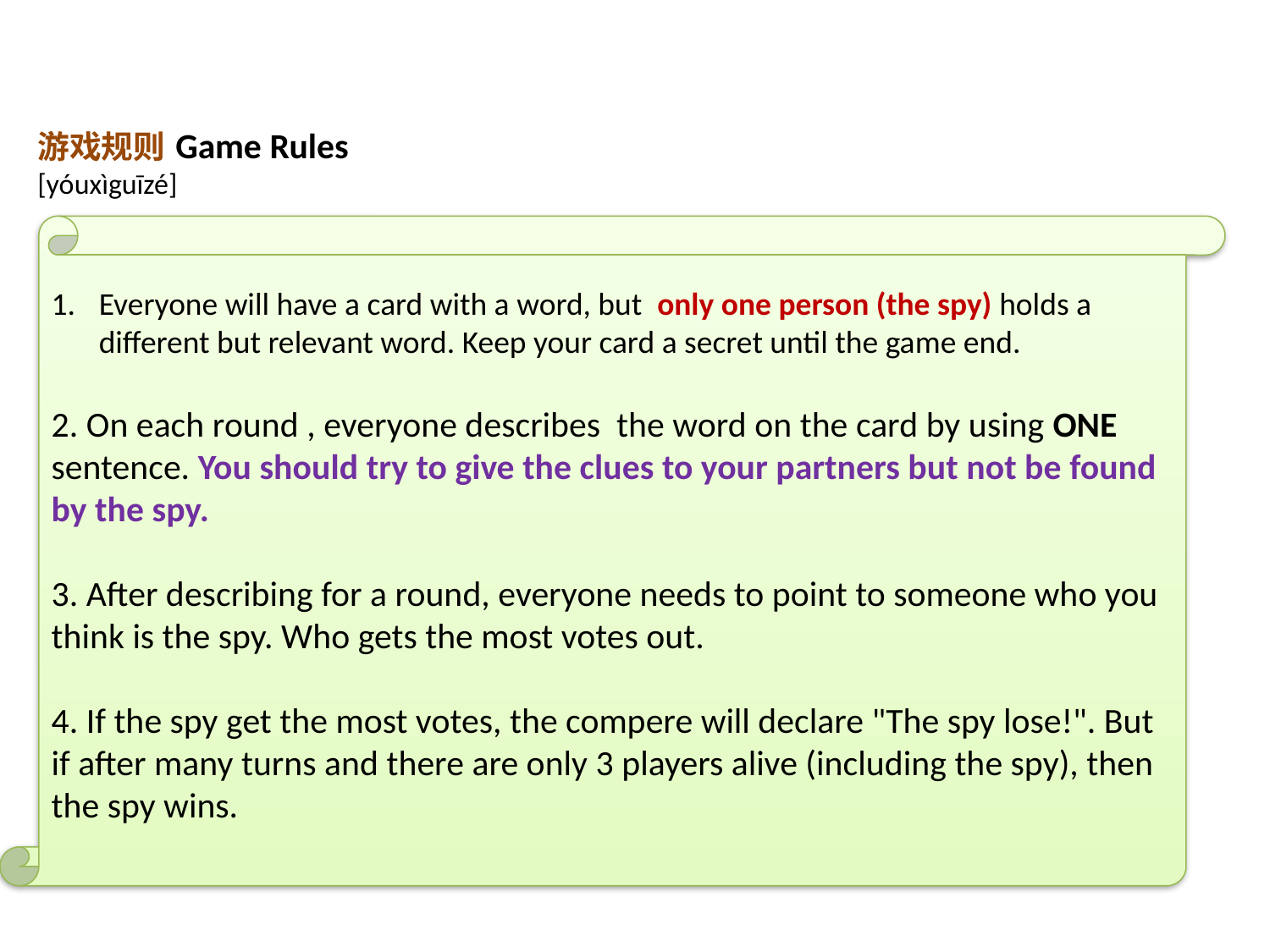

# 游戏规则 Game Rules [yóuxìguīzé]

Everyone will have a card with a word, but  only one person (the spy) holds a different but relevant word. Keep your card a secret until the game end.

2. On each round , everyone describes  the word on the card by using ONE sentence. You should try to give the clues to your partners but not be found by the spy.

3. After describing for a round, everyone needs to point to someone who you think is the spy. Who gets the most votes out.

4. If the spy get the most votes, the compere will declare "The spy lose!". But if after many turns and there are only 3 players alive (including the spy), then the spy wins.